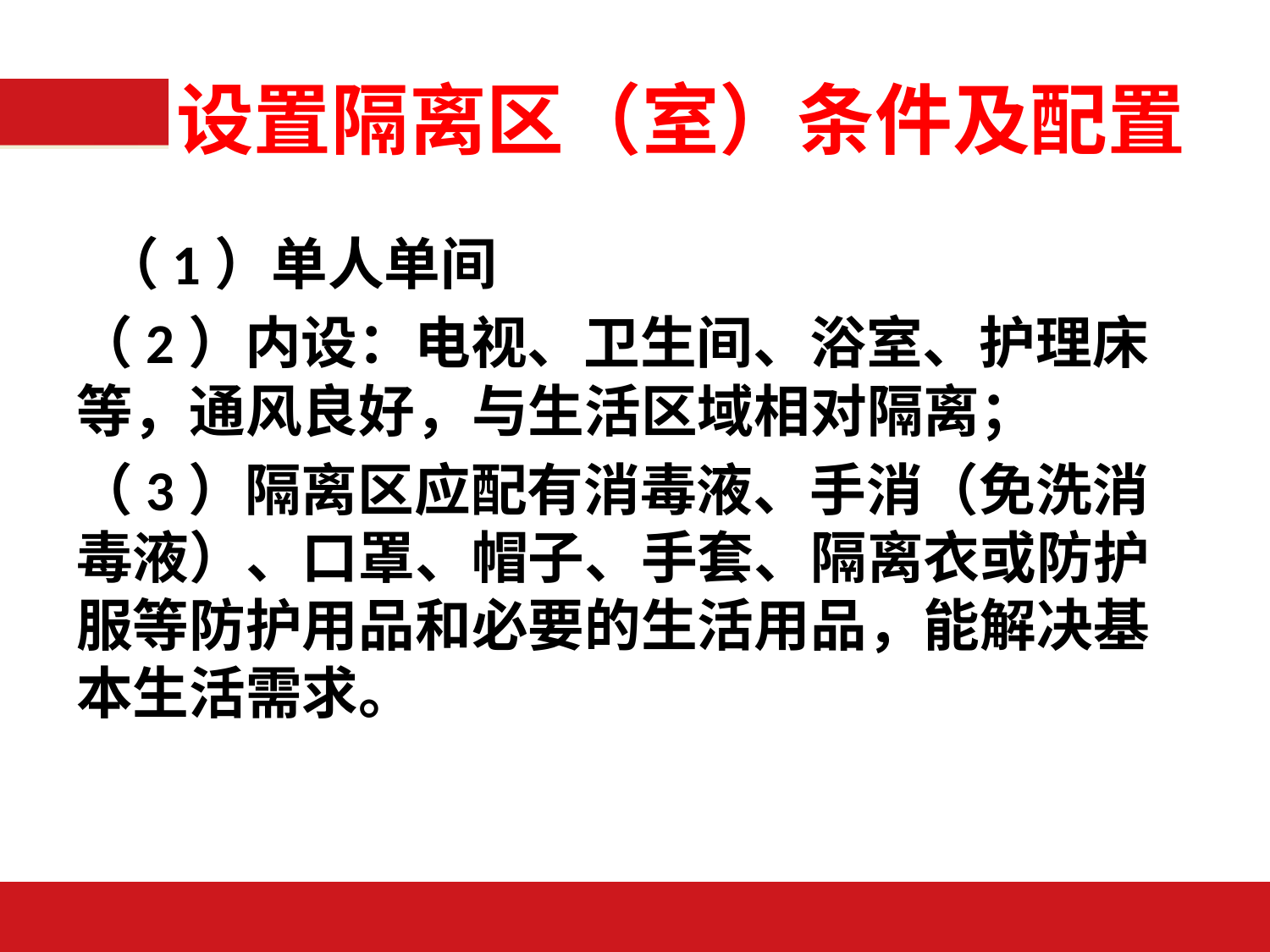

# 设置隔离区（室）条件及配置
 （1）单人单间
（2）内设：电视、卫生间、浴室、护理床等，通风良好，与生活区域相对隔离；
（3）隔离区应配有消毒液、手消（免洗消毒液）、口罩、帽子、手套、隔离衣或防护服等防护用品和必要的生活用品，能解决基本生活需求。